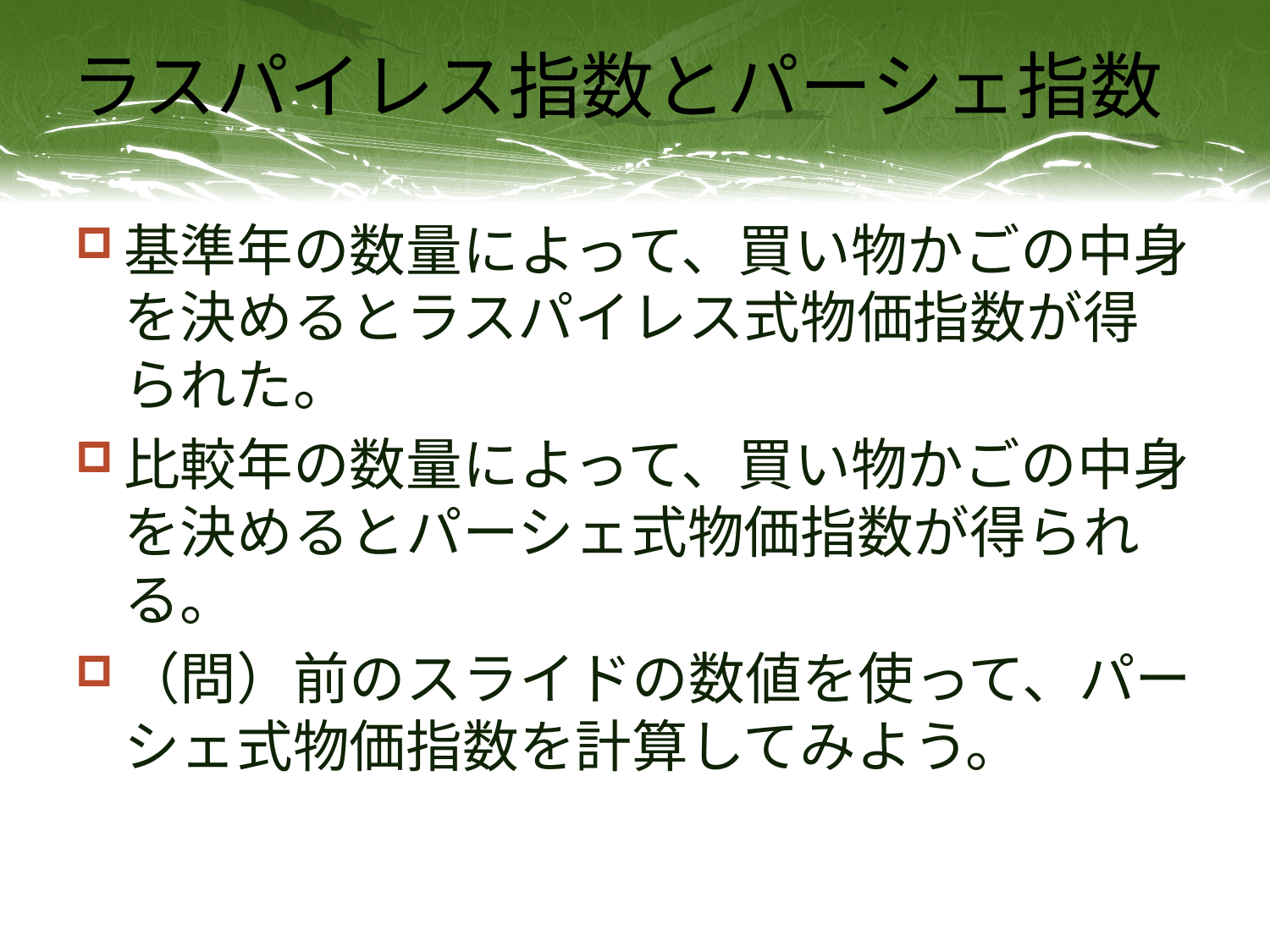

# ラスパイレス指数とパーシェ指数
基準年の数量によって、買い物かごの中身を決めるとラスパイレス式物価指数が得られた。
比較年の数量によって、買い物かごの中身を決めるとパーシェ式物価指数が得られる。
（問）前のスライドの数値を使って、パーシェ式物価指数を計算してみよう。